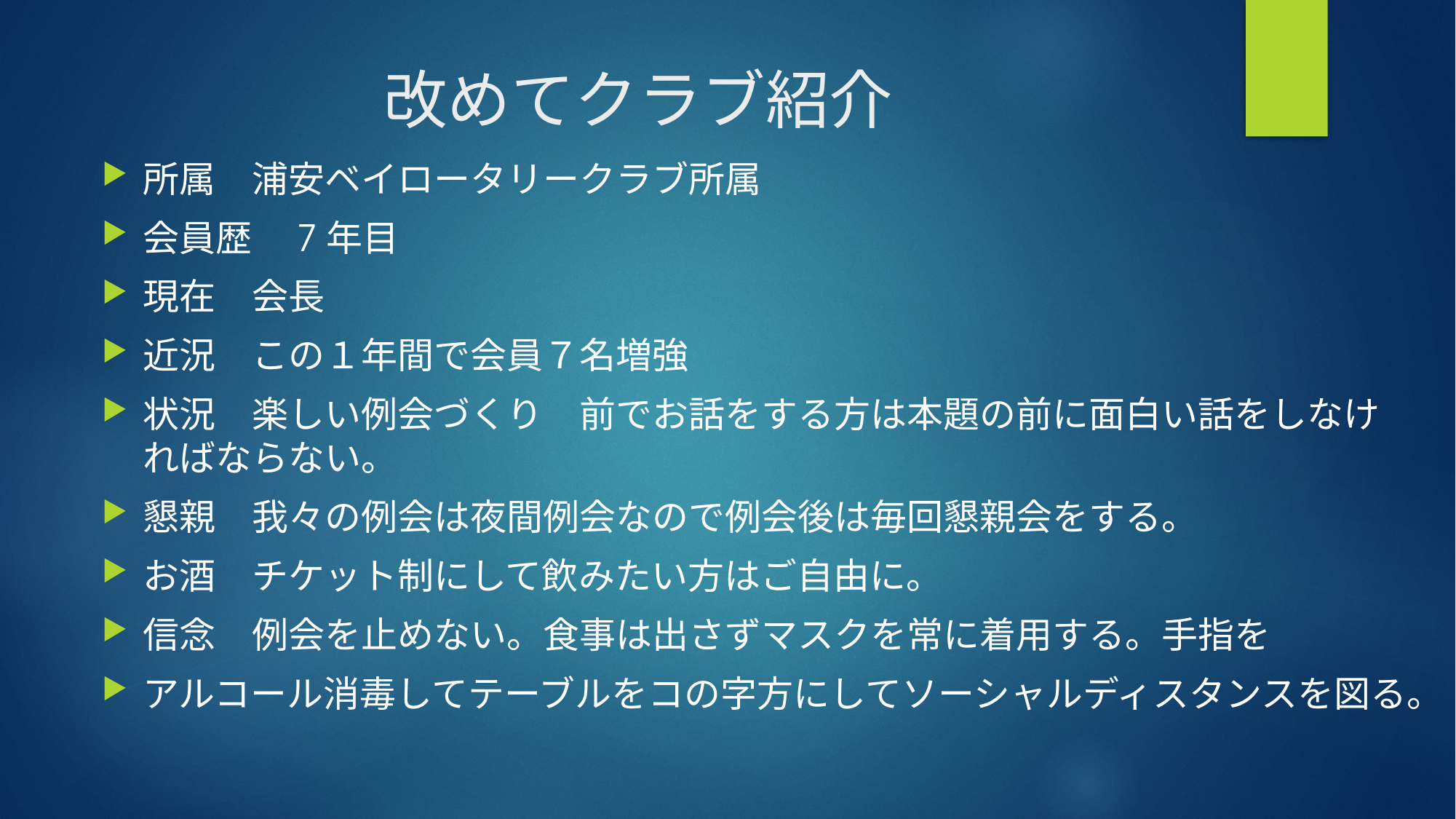

# 改めてクラブ紹介
所属　浦安ベイロータリークラブ所属
会員歴　7年目
現在　会長
近況　この１年間で会員７名増強
状況　楽しい例会づくり　前でお話をする方は本題の前に面白い話をしなければならない。
懇親　我々の例会は夜間例会なので例会後は毎回懇親会をする。
お酒　チケット制にして飲みたい方はご自由に。
信念　例会を止めない。食事は出さずマスクを常に着用する。手指を
アルコール消毒してテーブルをコの字方にしてソーシャルディスタンスを図る。